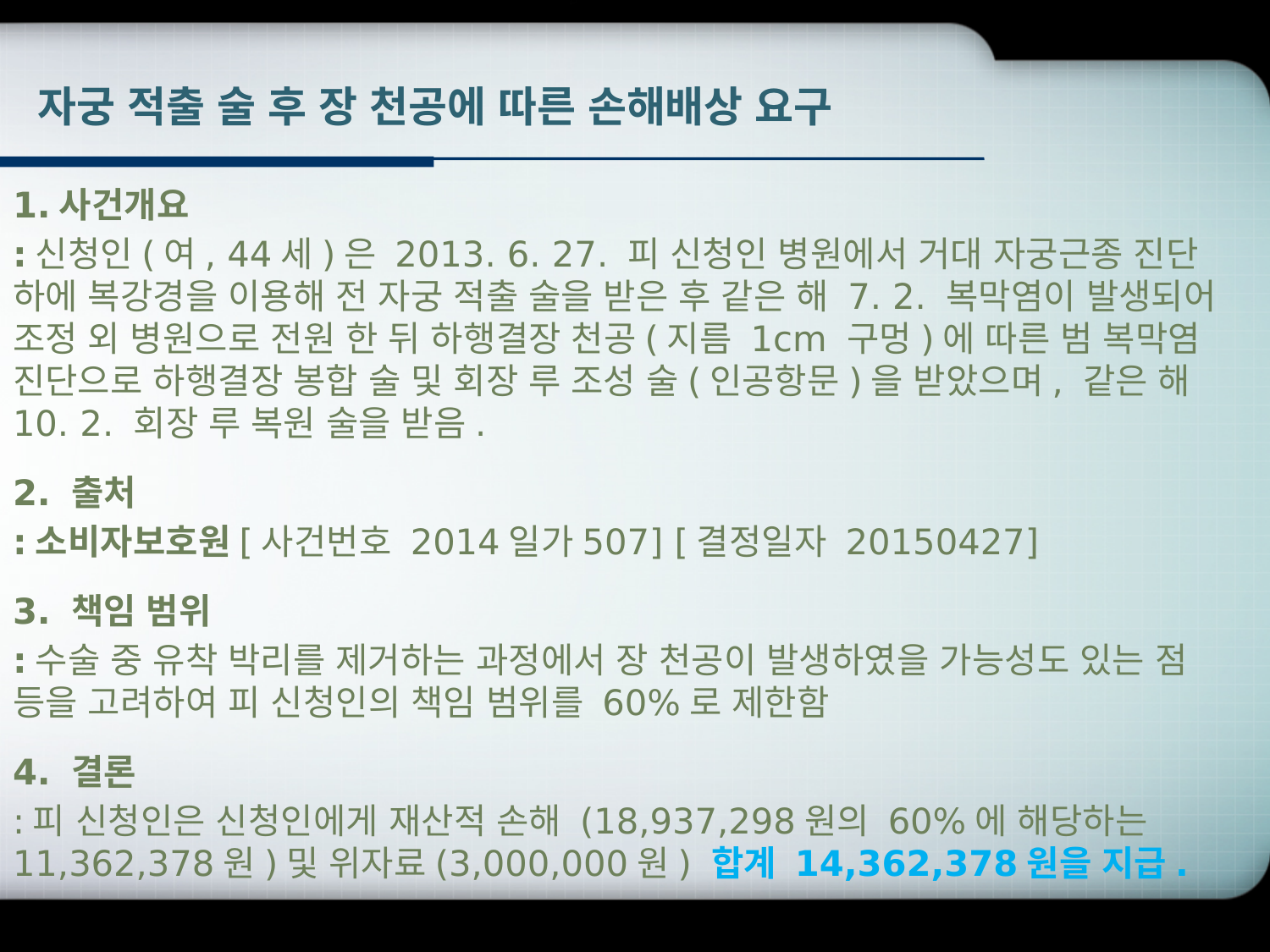

# 자궁 적출 술 후 장 천공에 따른 손해배상 요구
1.사건개요
:신청인(여, 44세)은 2013. 6. 27. 피 신청인 병원에서 거대 자궁근종 진단 하에 복강경을 이용해 전 자궁 적출 술을 받은 후 같은 해 7. 2. 복막염이 발생되어 조정 외 병원으로 전원 한 뒤 하행결장 천공(지름 1cm 구멍)에 따른 범 복막염 진단으로 하행결장 봉합 술 및 회장 루 조성 술(인공항문)을 받았으며, 같은 해 10. 2. 회장 루 복원 술을 받음.

2. 출처
:소비자보호원[사건번호 2014일가507] [결정일자 20150427]

3. 책임 범위
:수술 중 유착 박리를 제거하는 과정에서 장 천공이 발생하였을 가능성도 있는 점 등을 고려하여 피 신청인의 책임 범위를 60%로 제한함

4. 결론
:피 신청인은 신청인에게 재산적 손해 (18,937,298원의 60%에 해당하는 11,362,378원)및 위자료(3,000,000원) 합계 14,362,378원을 지급.